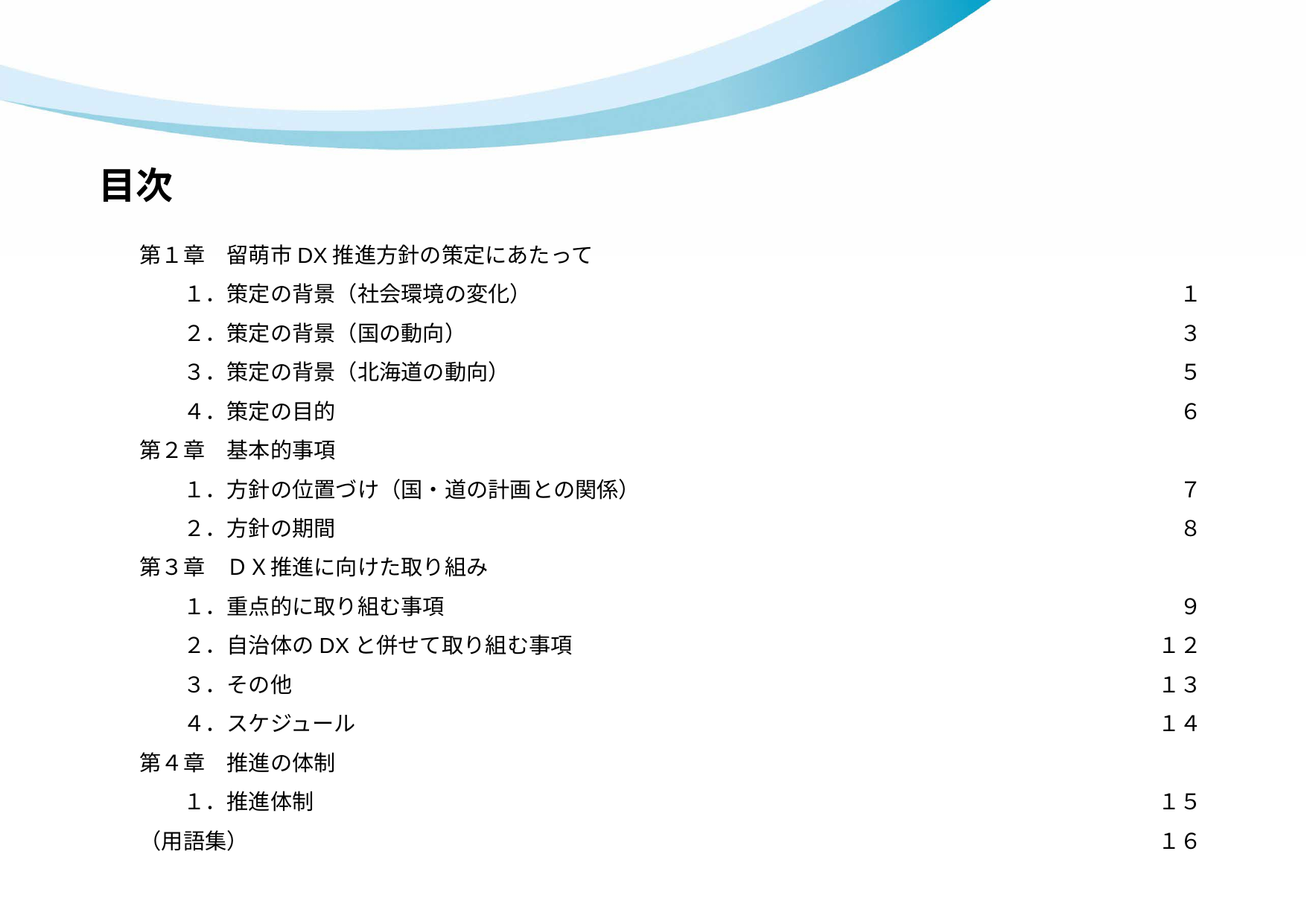

# 目次
第１章　留萌市DX推進方針の策定にあたって
　　１．策定の背景（社会環境の変化）	１
　　２．策定の背景（国の動向）	３
　　３．策定の背景（北海道の動向）	５
　　４．策定の目的	６
第２章　基本的事項
　　１．方針の位置づけ（国・道の計画との関係）	７
　　２．方針の期間	８
第３章　ＤＸ推進に向けた取り組み
　　１．重点的に取り組む事項	９
　　２．自治体のDXと併せて取り組む事項	１２
　　３．その他	１３
　　４．スケジュール	１４
第４章　推進の体制
　　１．推進体制	１５
（用語集）	１６

1